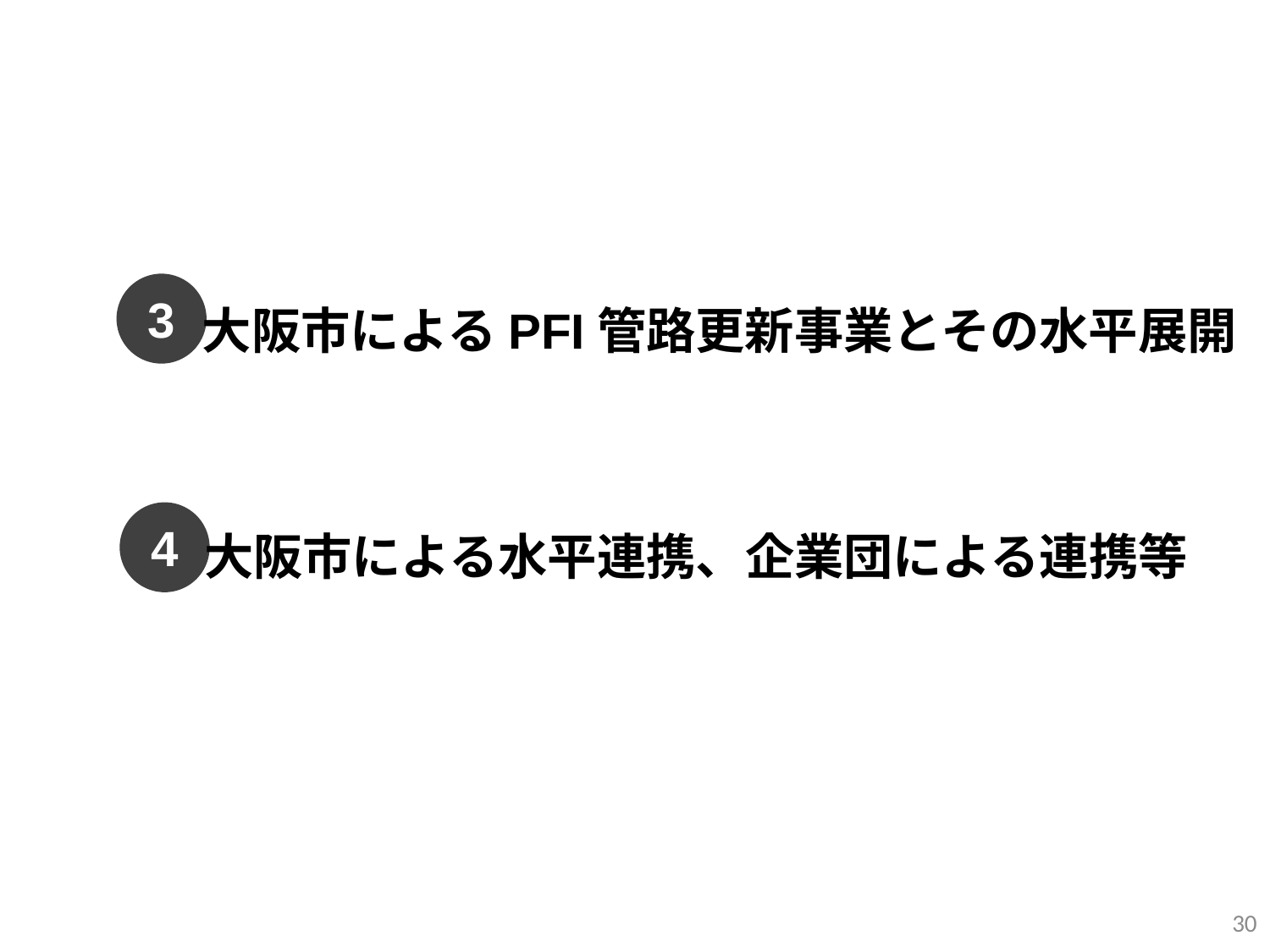

大阪市によるPFI管路更新事業とその水平展開
3
大阪市による水平連携、企業団による連携等
4
30